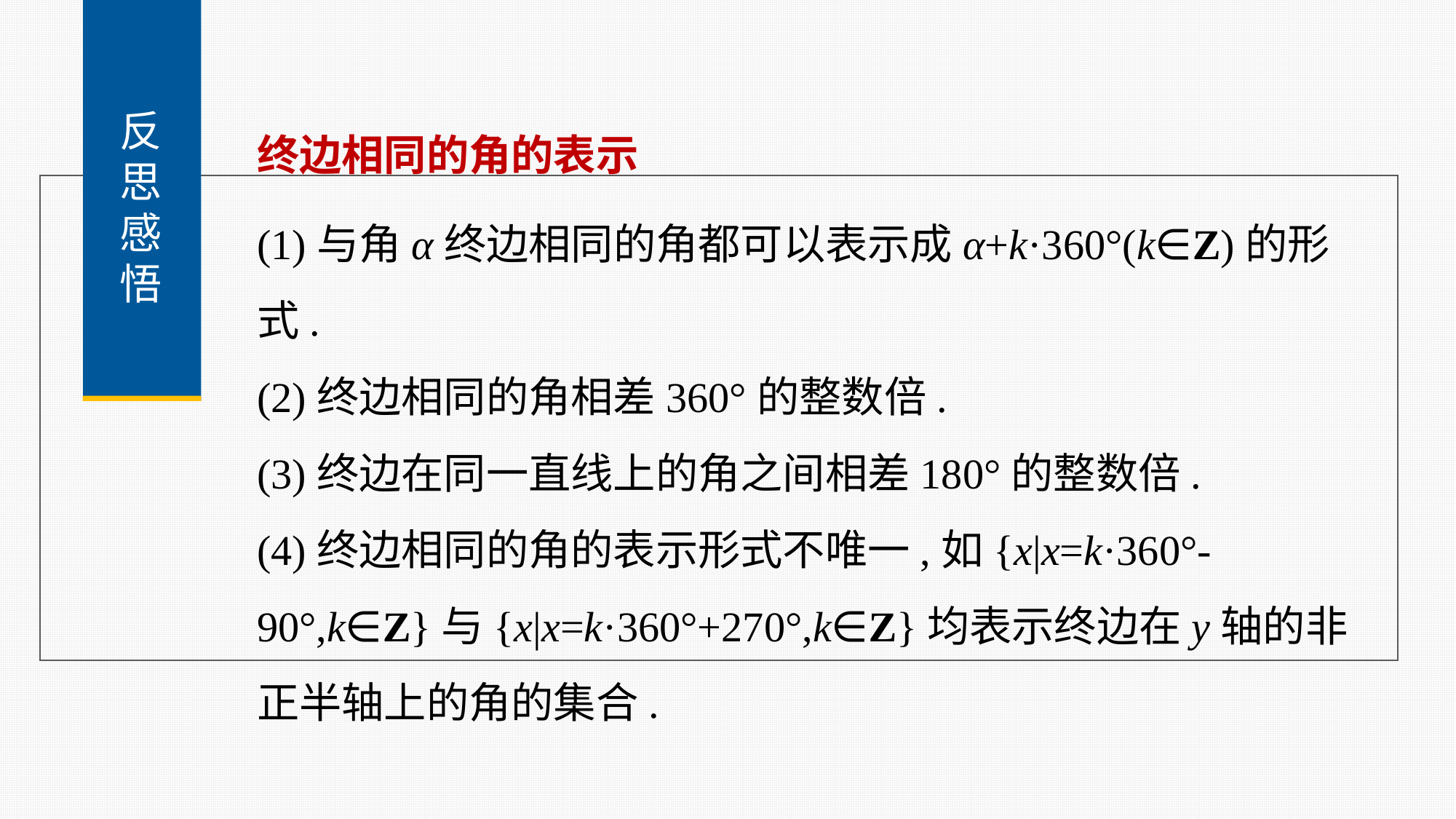

反
思
感
悟

终边相同的角的表示

(1)与角α终边相同的角都可以表示成α+k·360°(k∈Z)的形式.
(2)终边相同的角相差360°的整数倍.
(3)终边在同一直线上的角之间相差180°的整数倍.
(4)终边相同的角的表示形式不唯一,如{x|x=k·360°-90°,k∈Z}与{x|x=k·360°+270°,k∈Z}均表示终边在y轴的非正半轴上的角的集合.